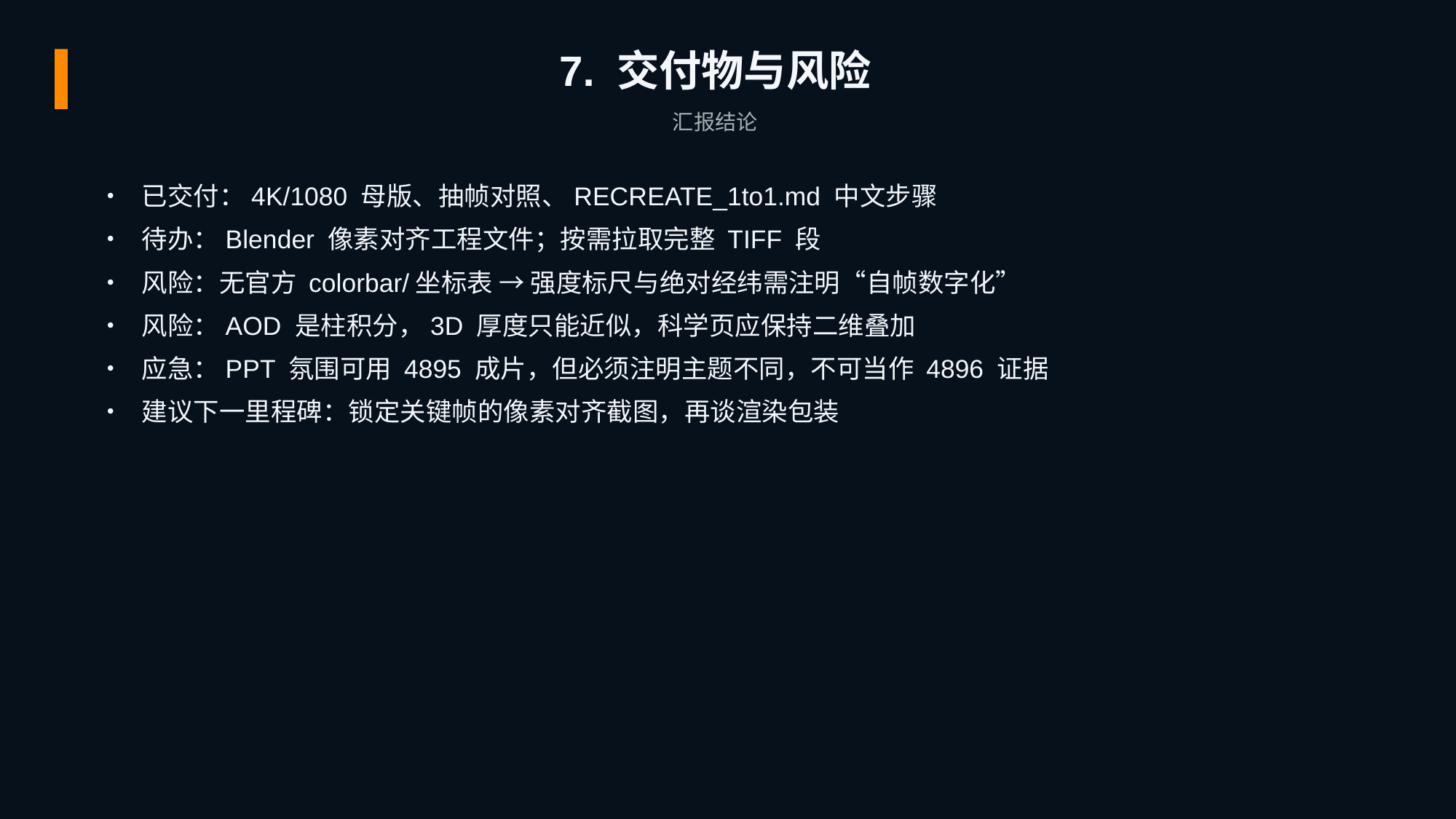

7. 交付物与风险

汇报结论
•  已交付：4K/1080 母版、抽帧对照、RECREATE_1to1.md 中文步骤
•  待办：Blender 像素对齐工程文件；按需拉取完整 TIFF 段
•  风险：无官方 colorbar/坐标表 → 强度标尺与绝对经纬需注明“自帧数字化”
•  风险：AOD 是柱积分，3D 厚度只能近似，科学页应保持二维叠加
•  应急：PPT 氛围可用 4895 成片，但必须注明主题不同，不可当作 4896 证据
•  建议下一里程碑：锁定关键帧的像素对齐截图，再谈渲染包装